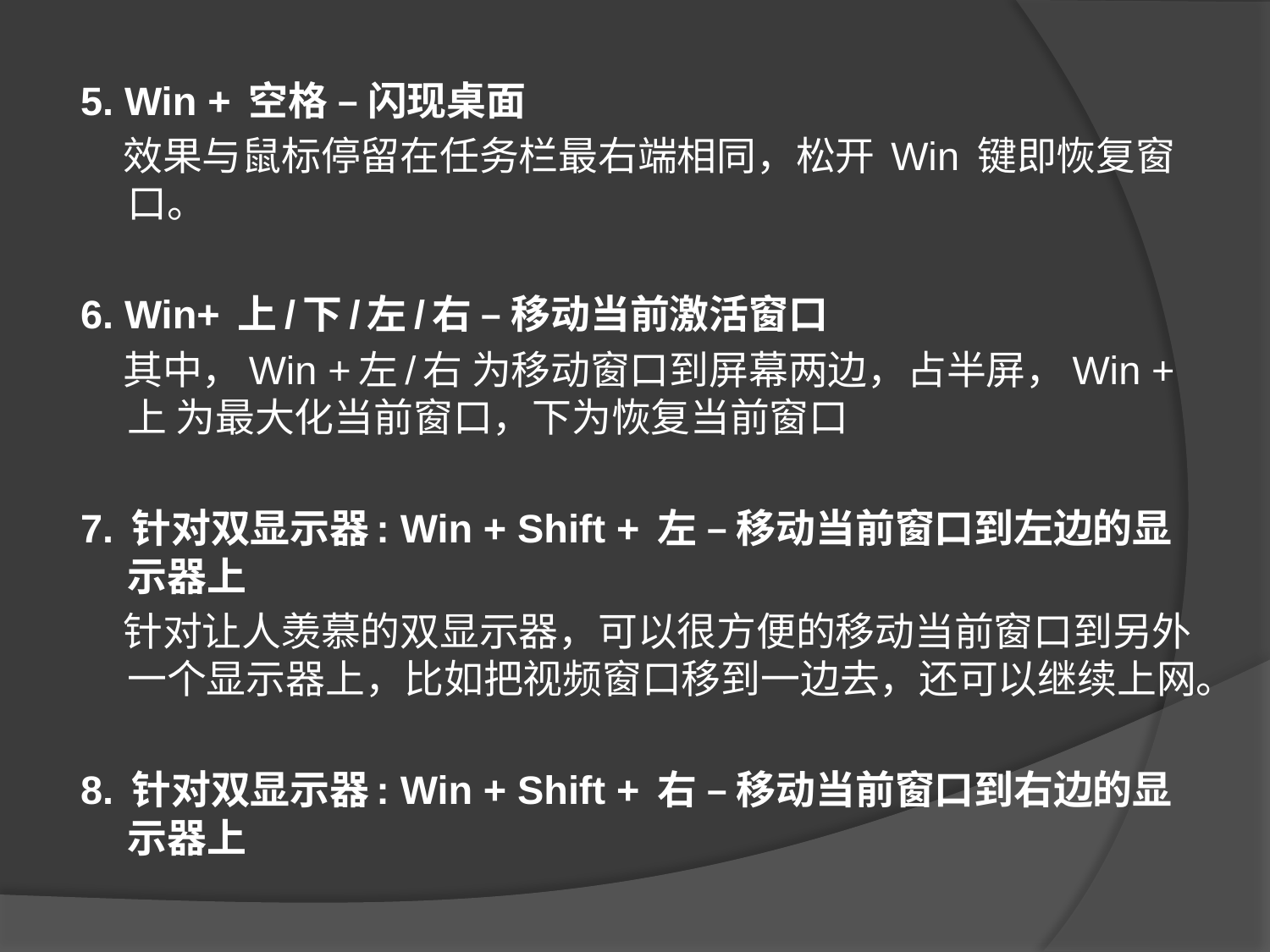

5. Win + 空格 – 闪现桌面
    效果与鼠标停留在任务栏最右端相同，松开 Win 键即恢复窗口。

6. Win+ 上/下/左/右 – 移动当前激活窗口
    其中，Win +左/右 为移动窗口到屏幕两边，占半屏，Win + 上 为最大化当前窗口，下为恢复当前窗口

7. 针对双显示器: Win + Shift + 左 – 移动当前窗口到左边的显示器上
    针对让人羡慕的双显示器，可以很方便的移动当前窗口到另外一个显示器上，比如把视频窗口移到一边去，还可以继续上网。

8. 针对双显示器: Win + Shift + 右 – 移动当前窗口到右边的显示器上